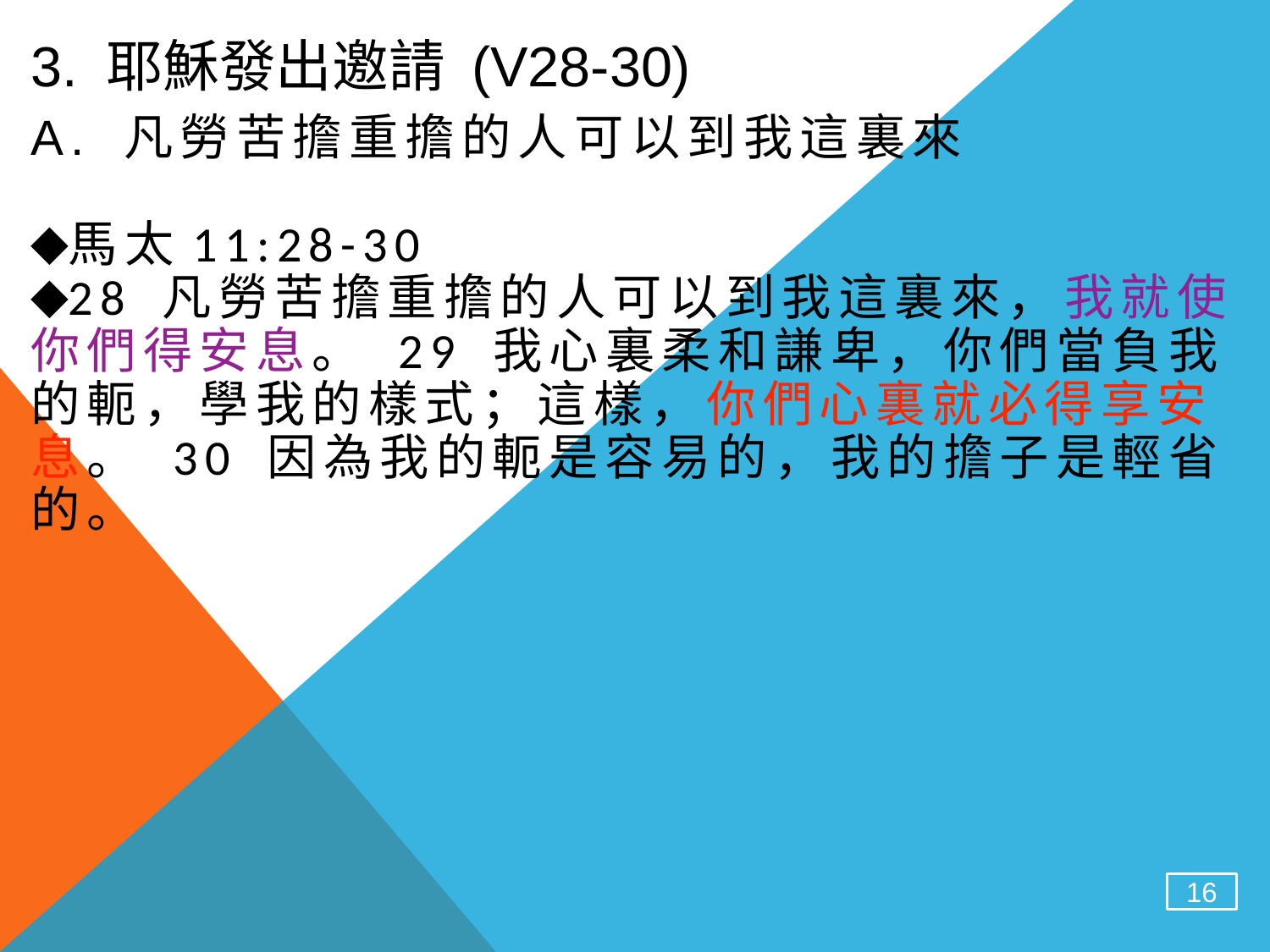

# 3. 耶穌發出邀請 (v28-30)
a. 凡勞苦擔重擔的人可以到我這裏來

馬太11:28-30
28 凡勞苦擔重擔的人可以到我這裏來，我就使你們得安息。 29 我心裏柔和謙卑，你們當負我的軛，學我的樣式；這樣，你們心裏就必得享安息。 30 因為我的軛是容易的，我的擔子是輕省的。
16